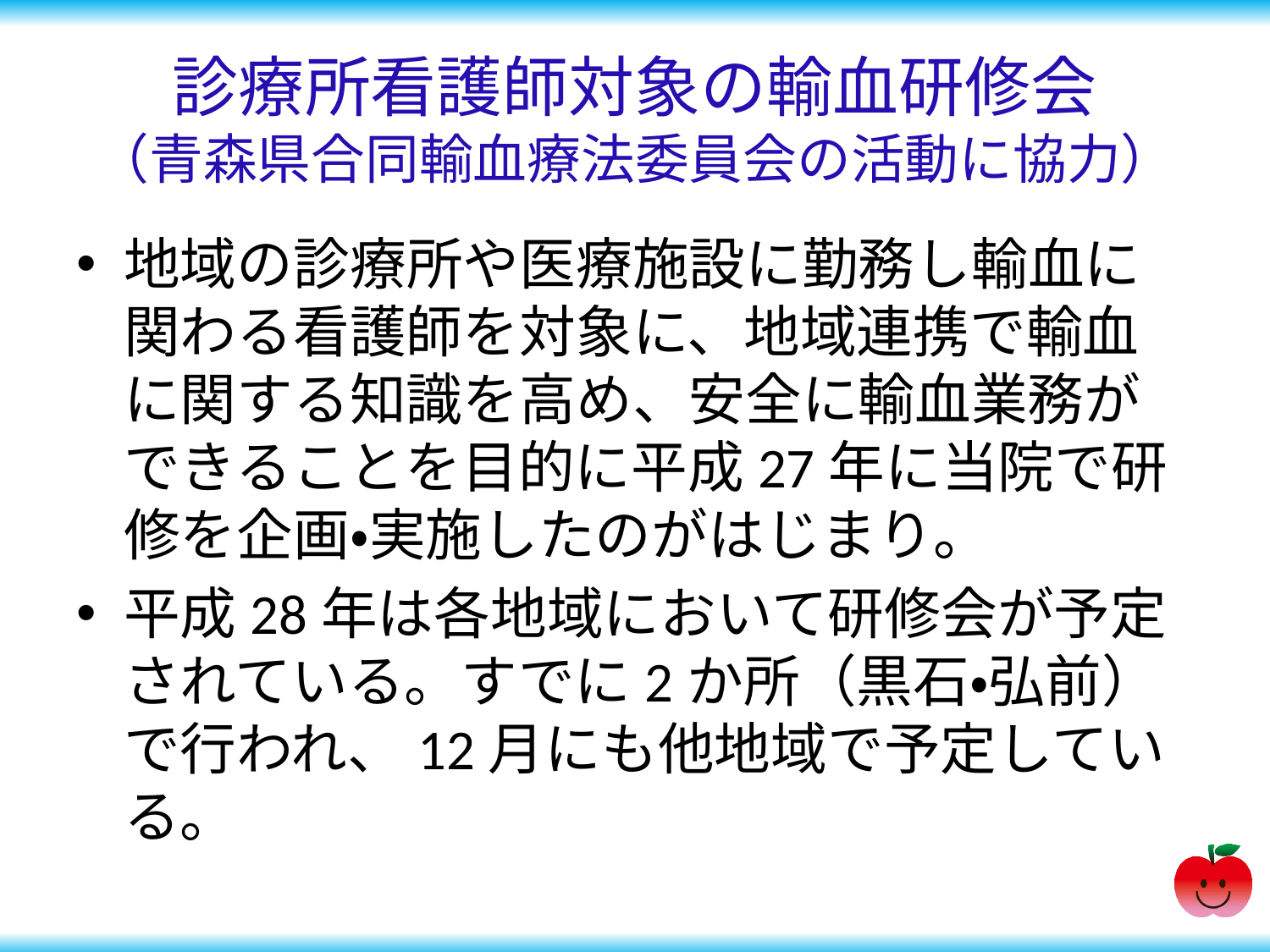

# 診療所看護師対象の輸血研修会 （青森県合同輸血療法委員会の活動に協力）
地域の診療所や医療施設に勤務し輸血に関わる看護師を対象に、地域連携で輸血に関する知識を高め、安全に輸血業務ができることを目的に平成27年に当院で研修を企画・実施したのがはじまり。
平成28年は各地域において研修会が予定されている。すでに2か所（黒石・弘前）で行われ、12月にも他地域で予定している。